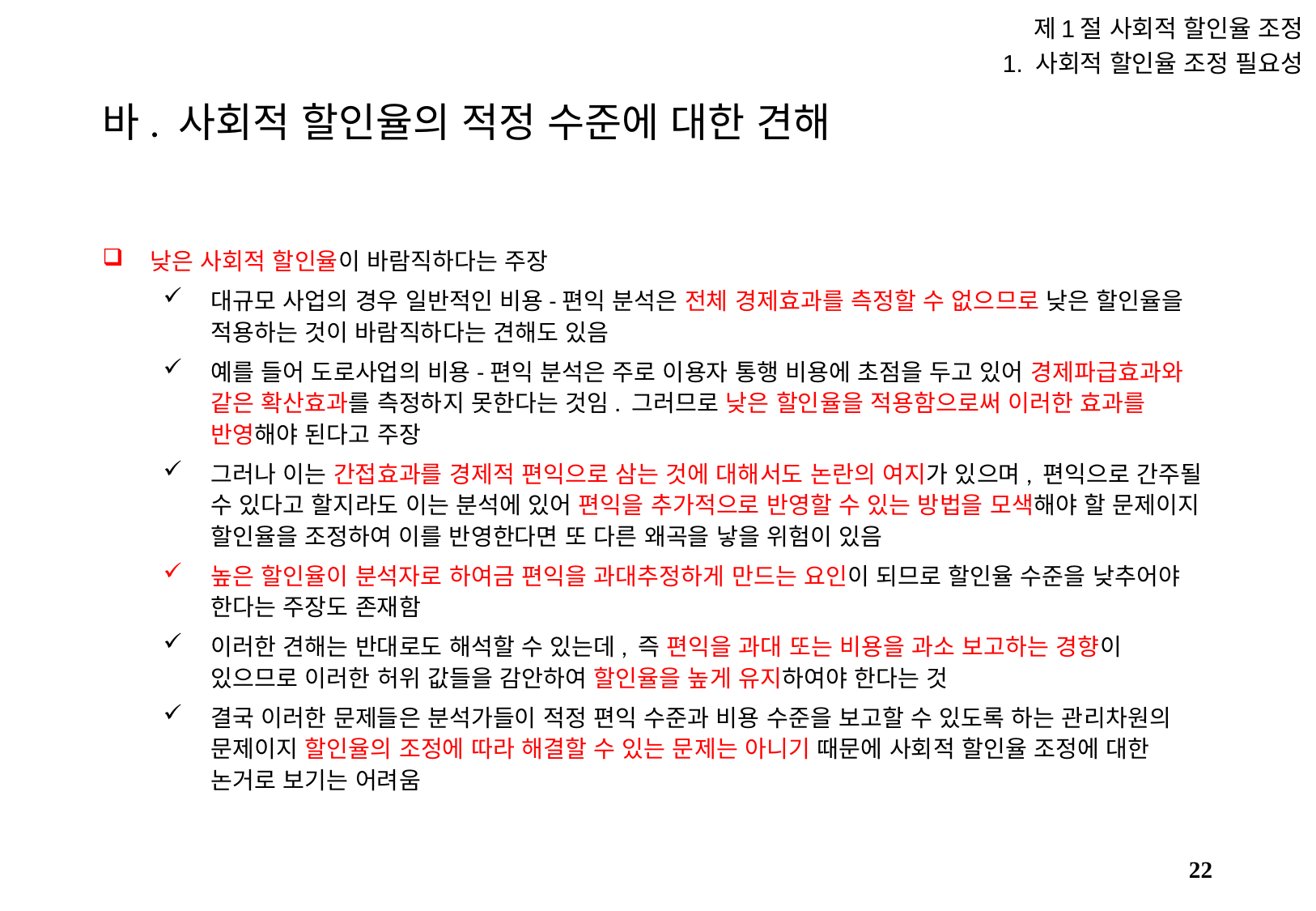

제1절 사회적 할인율 조정
1. 사회적 할인율 조정 필요성
# 바. 사회적 할인율의 적정 수준에 대한 견해
낮은 사회적 할인율이 바람직하다는 주장
대규모 사업의 경우 일반적인 비용-편익 분석은 전체 경제효과를 측정할 수 없으므로 낮은 할인율을 적용하는 것이 바람직하다는 견해도 있음
예를 들어 도로사업의 비용-편익 분석은 주로 이용자 통행 비용에 초점을 두고 있어 경제파급효과와 같은 확산효과를 측정하지 못한다는 것임. 그러므로 낮은 할인율을 적용함으로써 이러한 효과를 반영해야 된다고 주장
그러나 이는 간접효과를 경제적 편익으로 삼는 것에 대해서도 논란의 여지가 있으며, 편익으로 간주될 수 있다고 할지라도 이는 분석에 있어 편익을 추가적으로 반영할 수 있는 방법을 모색해야 할 문제이지 할인율을 조정하여 이를 반영한다면 또 다른 왜곡을 낳을 위험이 있음
높은 할인율이 분석자로 하여금 편익을 과대추정하게 만드는 요인이 되므로 할인율 수준을 낮추어야 한다는 주장도 존재함
이러한 견해는 반대로도 해석할 수 있는데, 즉 편익을 과대 또는 비용을 과소 보고하는 경향이 있으므로 이러한 허위 값들을 감안하여 할인율을 높게 유지하여야 한다는 것
결국 이러한 문제들은 분석가들이 적정 편익 수준과 비용 수준을 보고할 수 있도록 하는 관리차원의 문제이지 할인율의 조정에 따라 해결할 수 있는 문제는 아니기 때문에 사회적 할인율 조정에 대한 논거로 보기는 어려움
22